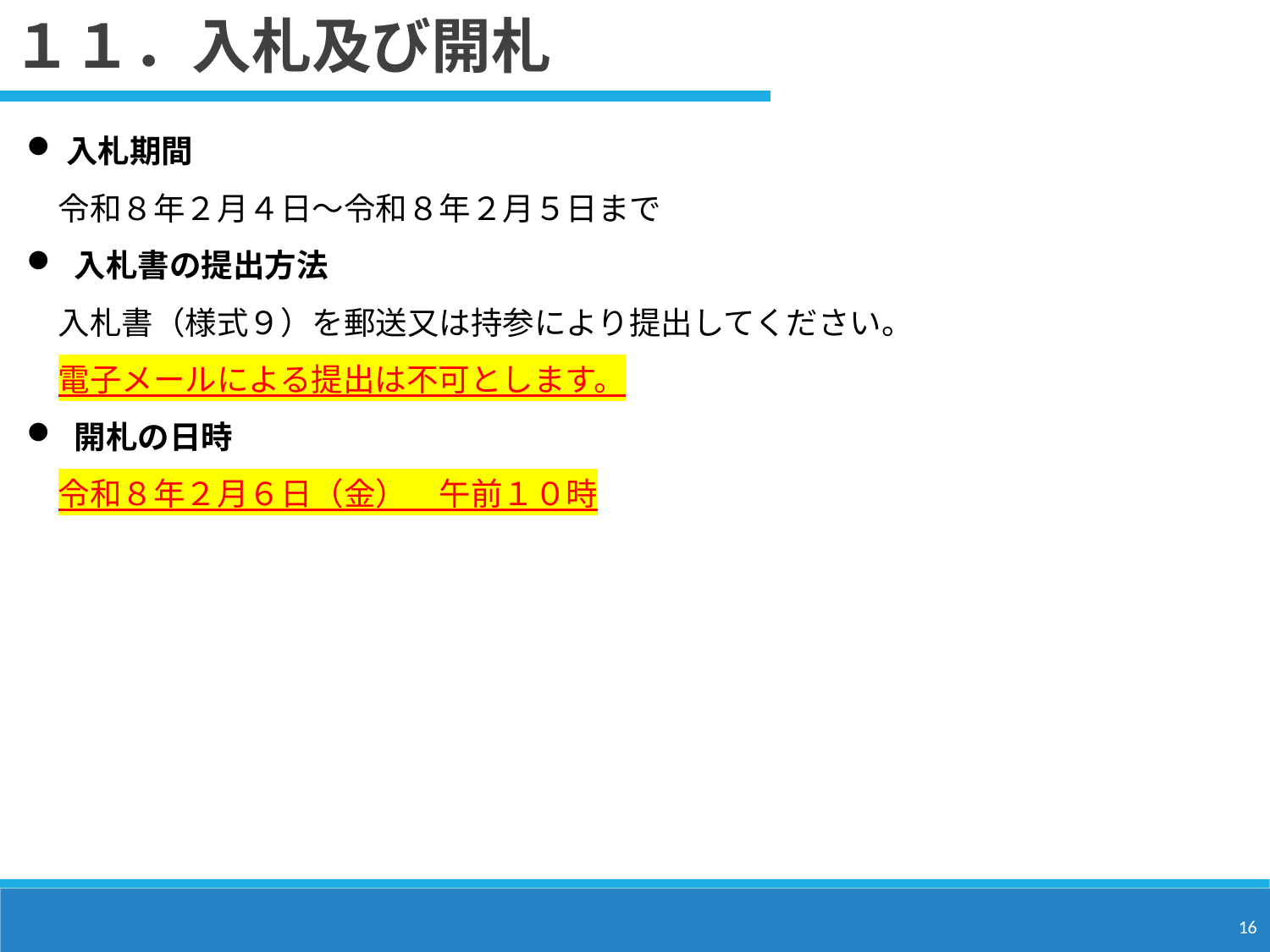

１１．入札及び開札
入札期間
　令和８年２月４日～令和８年２月５日まで
入札書の提出方法
　入札書（様式９）を郵送又は持参により提出してください。
　電子メールによる提出は不可とします。
開札の日時
　令和８年２月６日（金）　午前１０時
16